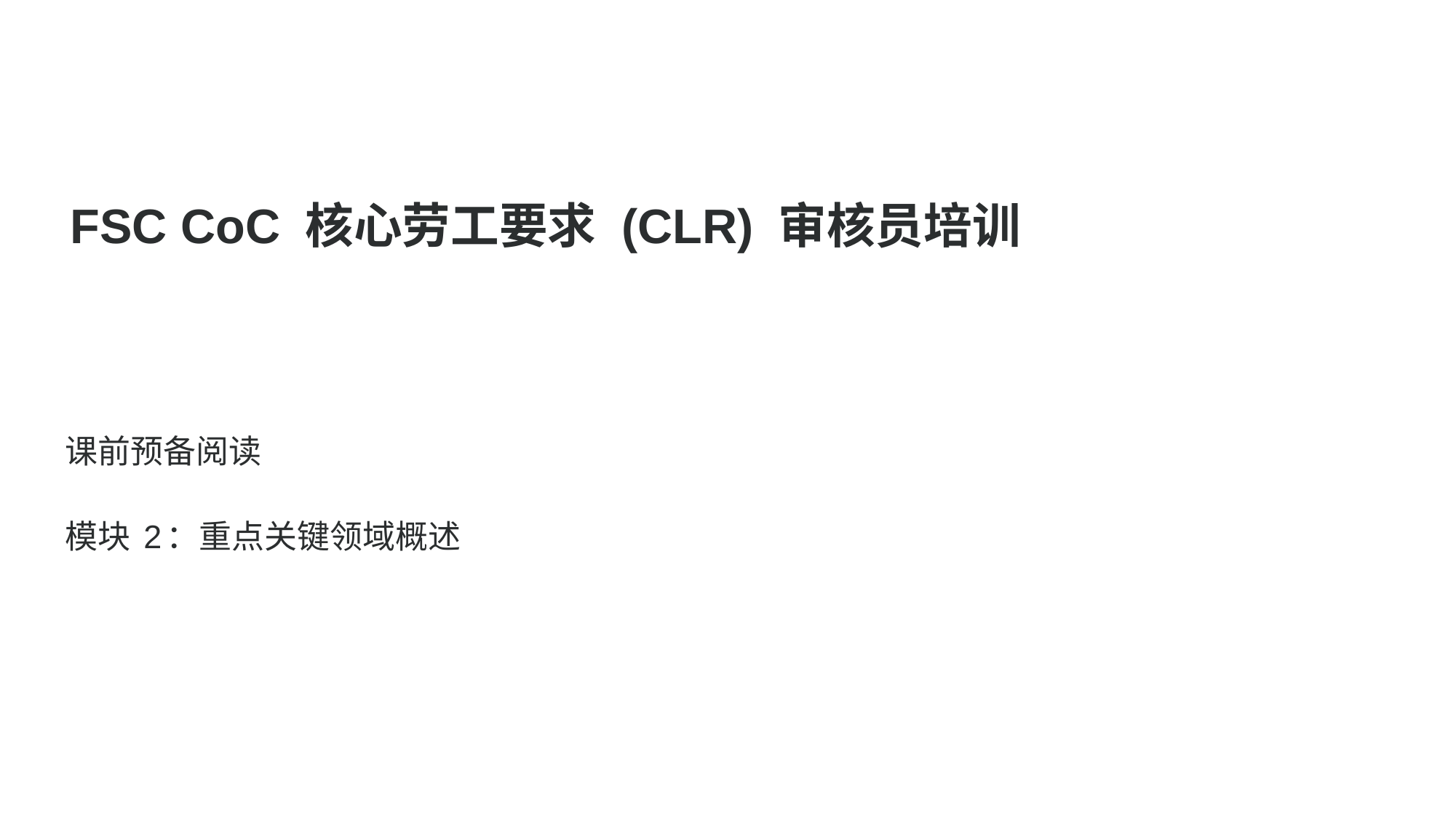

FSC CoC 核心劳工要求 (CLR) 审核员培训
课前预备阅读 
模块 2：重点关键领域概述